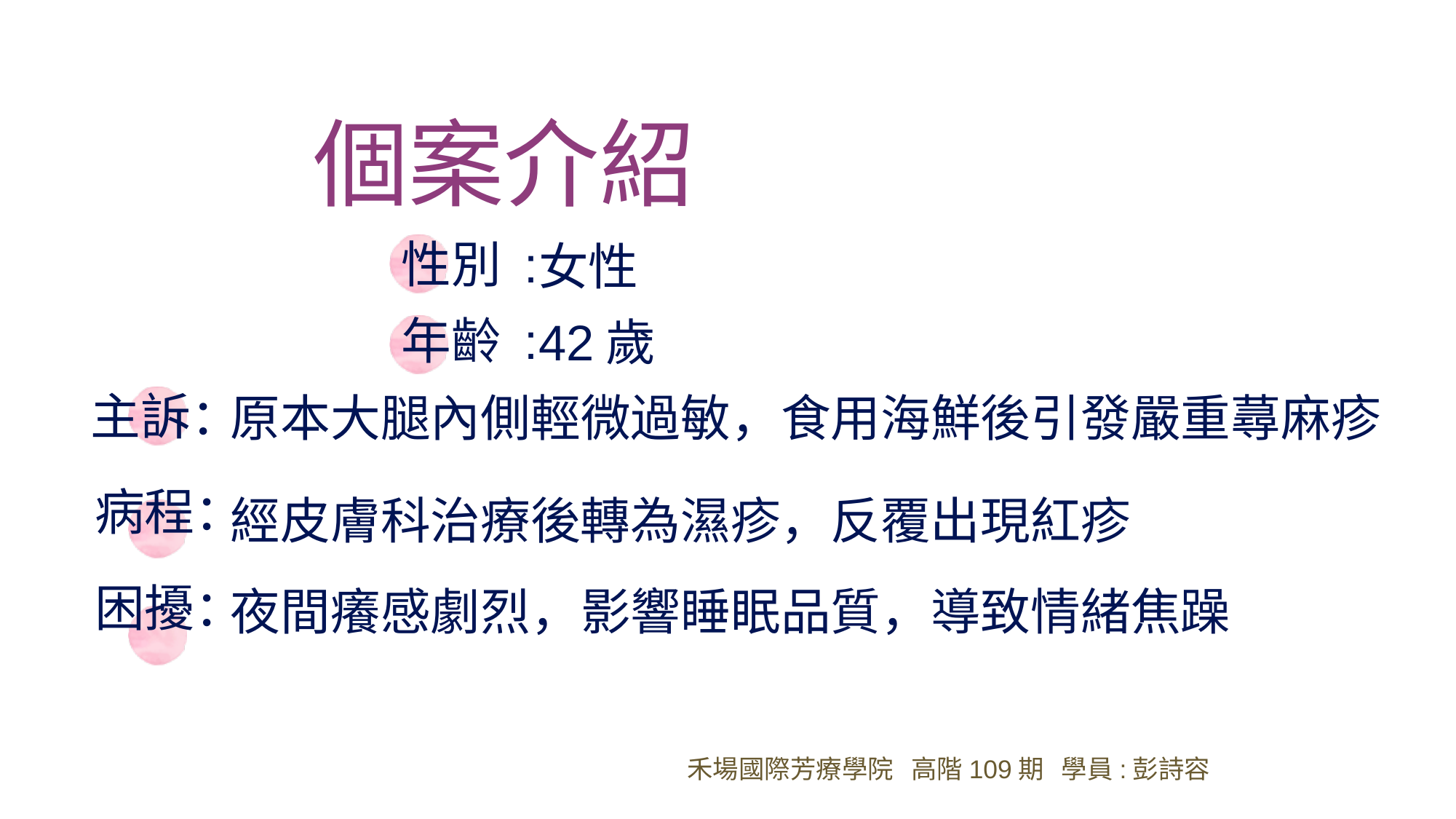

個案介紹
女性
性別 :

42歲
年齡 :

原本大腿內側輕微過敏，食用海鮮後引發嚴重蕁麻疹
主訴：

病程：
經皮膚科治療後轉為濕疹，反覆出現紅疹

夜間癢感劇烈，影響睡眠品質，導致情緒焦躁
困擾：

禾場國際芳療學院   高階109期   學員:彭詩容